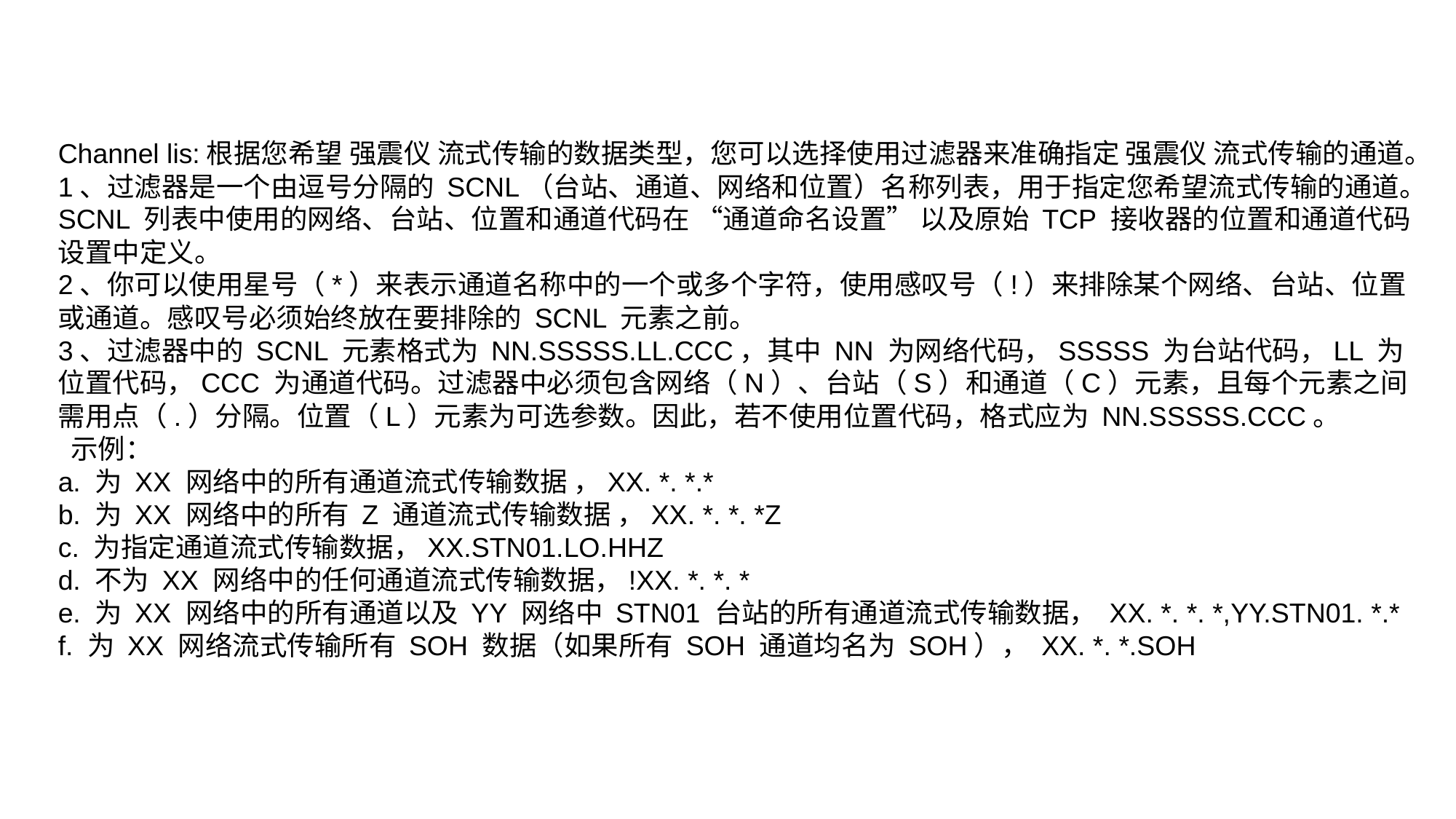

Channel lis:根据您希望 强震仪 流式传输的数据类型，您可以选择使用过滤器来准确指定 强震仪 流式传输的通道。
1、过滤器是一个由逗号分隔的 SCNL（台站、通道、网络和位置）名称列表，用于指定您希望流式传输的通道。SCNL 列表中使用的网络、台站、位置和通道代码在 “通道命名设置” 以及原始 TCP 接收器的位置和通道代码设置中定义。
2、你可以使用星号（*）来表示通道名称中的一个或多个字符，使用感叹号（!）来排除某个网络、台站、位置或通道。感叹号必须始终放在要排除的 SCNL 元素之前。
3、过滤器中的 SCNL 元素格式为 NN.SSSSS.LL.CCC，其中 NN 为网络代码，SSSSS 为台站代码，LL 为位置代码，CCC 为通道代码。过滤器中必须包含网络（N）、台站（S）和通道（C）元素，且每个元素之间需用点（.）分隔。位置（L）元素为可选参数。因此，若不使用位置代码，格式应为 NN.SSSSS.CCC。
 示例：
a. 为 XX 网络中的所有通道流式传输数据 ，XX. *. *.*
b. 为 XX 网络中的所有 Z 通道流式传输数据 ，XX. *. *. *Z
c. 为指定通道流式传输数据，XX.STN01.LO.HHZ
d. 不为 XX 网络中的任何通道流式传输数据，!XX. *. *. *
e. 为 XX 网络中的所有通道以及 YY 网络中 STN01 台站的所有通道流式传输数据， XX. *. *. *,YY.STN01. *.*
f. 为 XX 网络流式传输所有 SOH 数据（如果所有 SOH 通道均名为 SOH）， XX. *. *.SOH